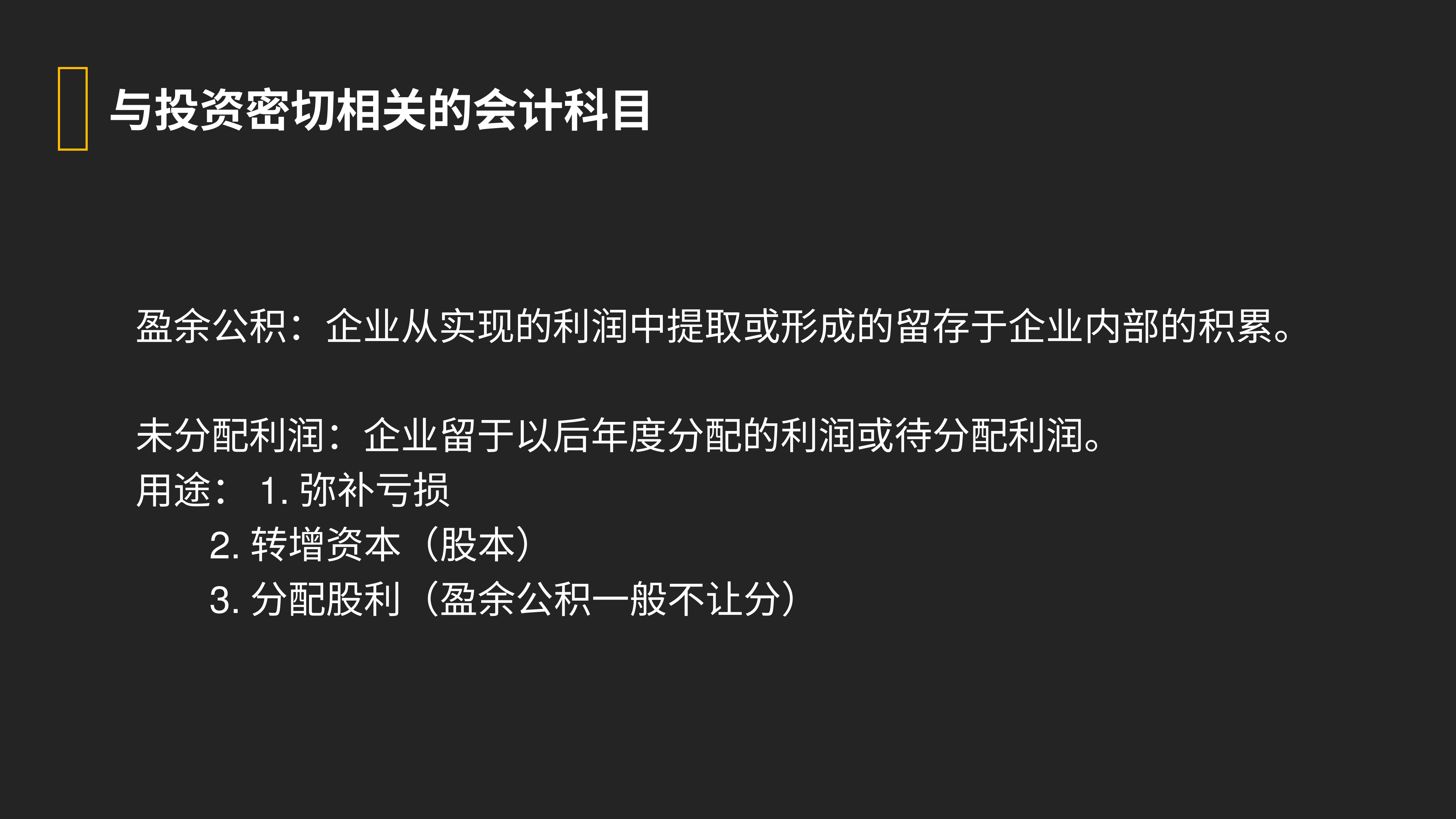

与投资密切相关的会计科目
盈余公积：企业从实现的利润中提取或形成的留存于企业内部的积累。

未分配利润：企业留于以后年度分配的利润或待分配利润。
用途：1.弥补亏损
       2.转增资本（股本）
       3.分配股利（盈余公积一般不让分）